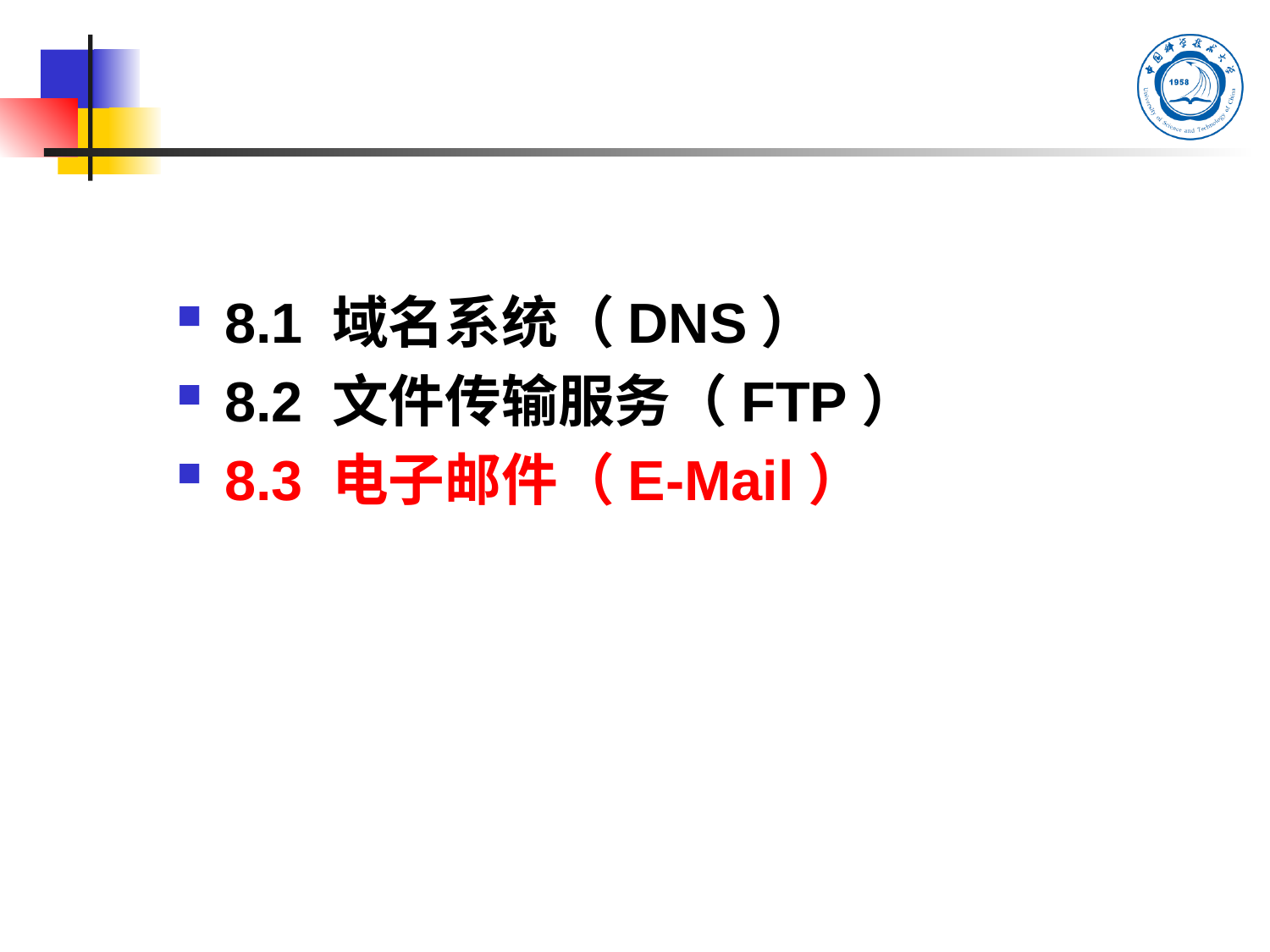

8.1 域名系统（DNS）
8.2 文件传输服务（FTP）
8.3 电子邮件（E-Mail）
#